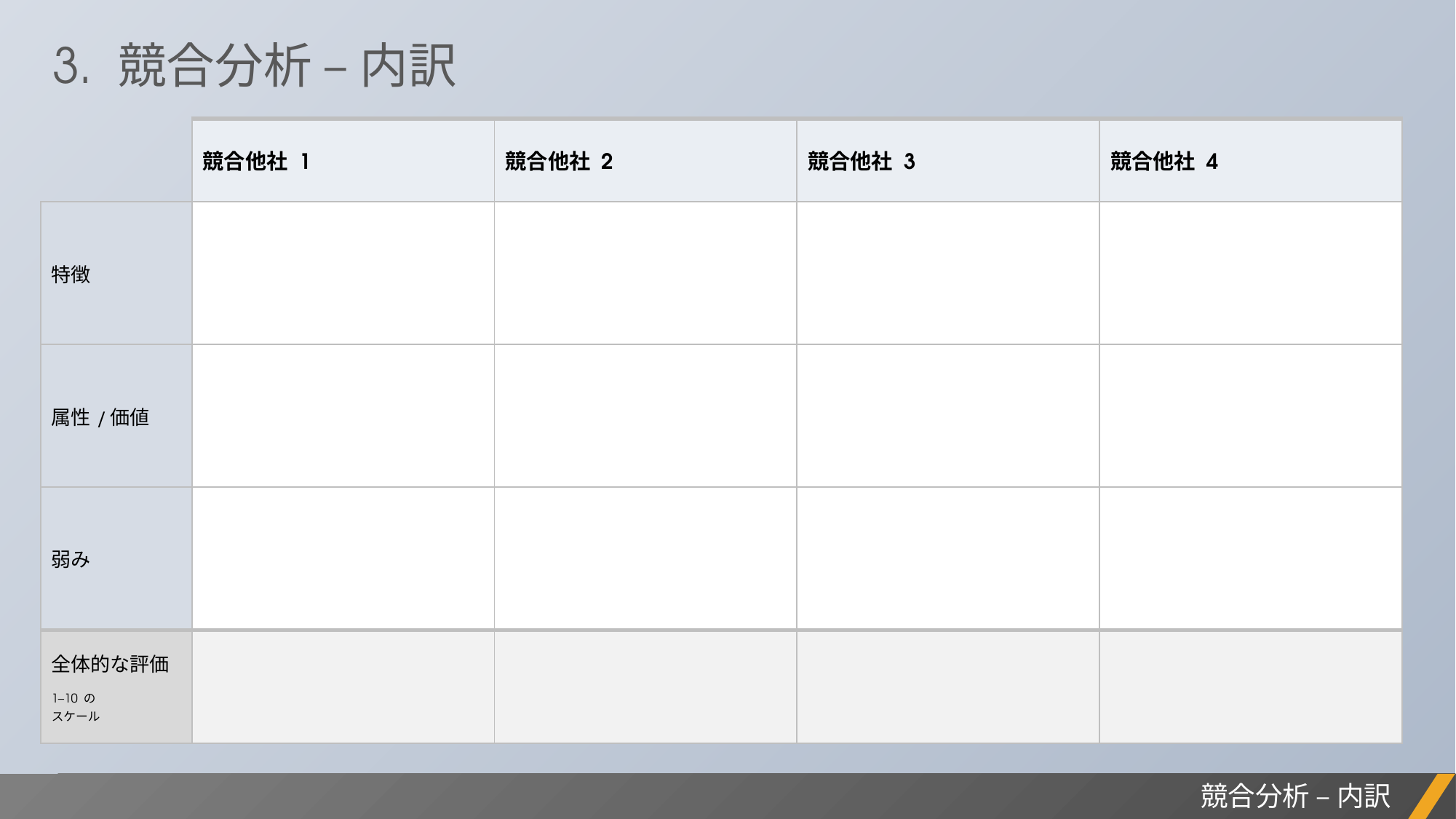

3. 競合分析 – 内訳
|  | 競合他社 1 | 競合他社 2 | 競合他社 3 | 競合他社 4 |
| --- | --- | --- | --- | --- |
| 特徴 |  |  |  |  |
| 属性/価値 |  |  |  |  |
| 弱み |  |  |  |  |
| 全体的な評価   1–10 の スケール |  |  |  |  |
プロジェクト レポート
競合分析 – 内訳